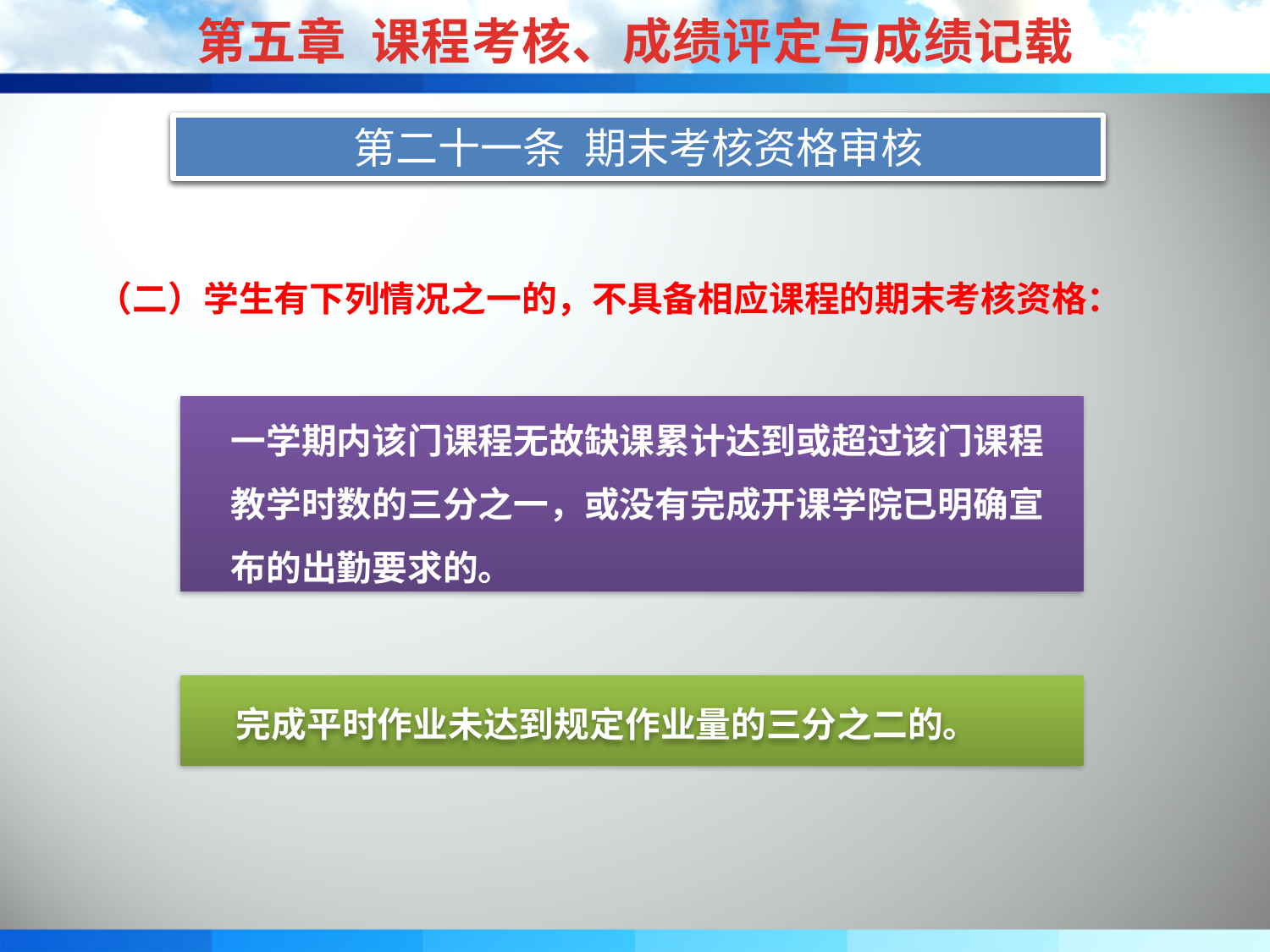

第五章  课程考核、成绩评定与成绩记载
第二十条  课程考核成绩的构成比例
第二十一条  期末考核资格审核
（二）学生有下列情况之一的，不具备相应课程的期末考核资格：
一学期内该门课程无故缺课累计达到或超过该门课程教学时数的三分之一，或没有完成开课学院已明确宣布的出勤要求的。

完成平时作业未达到规定作业量的三分之二的。